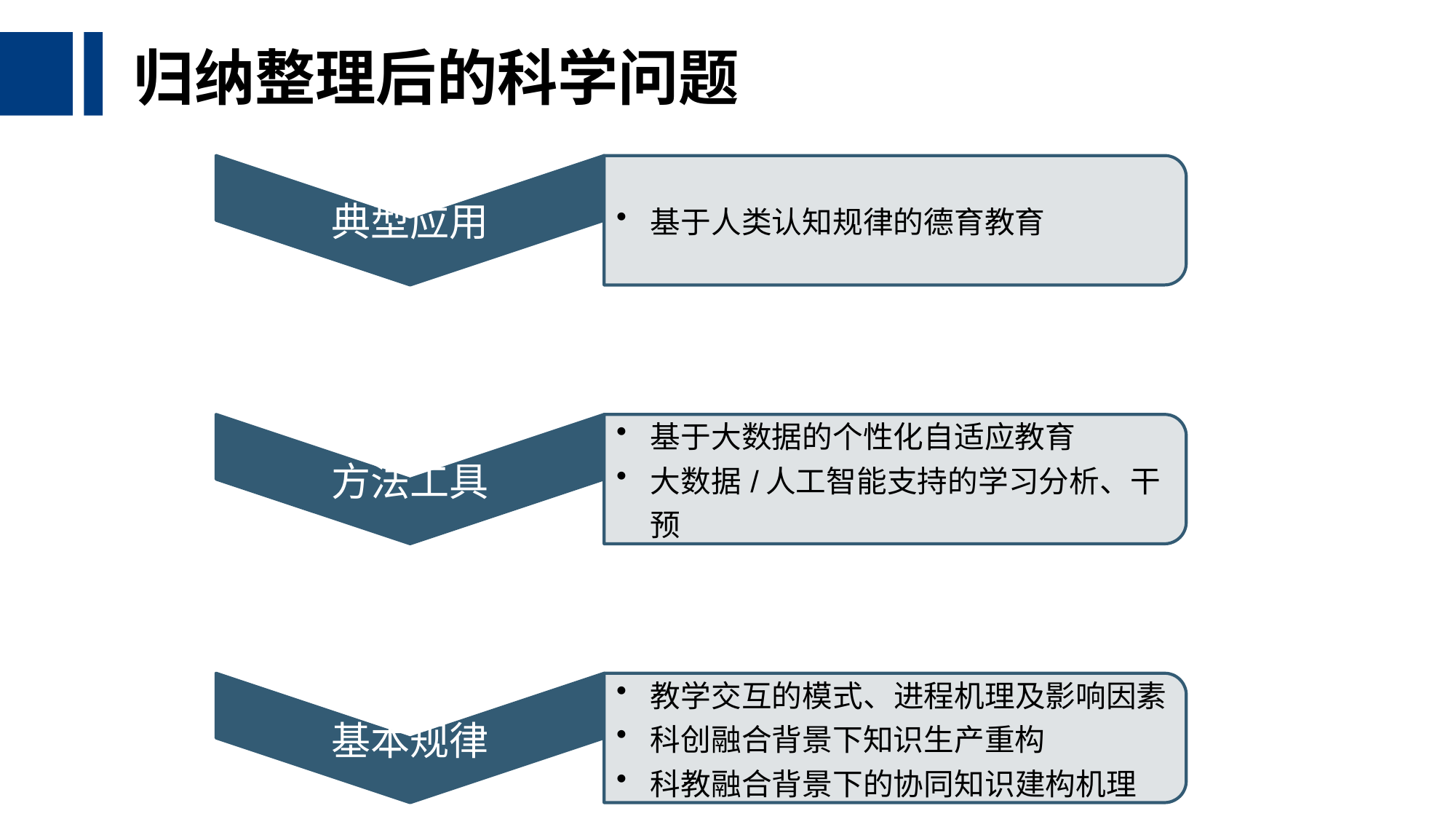

# 归纳整理后的科学问题
典型应用
基于人类认知规律的德育教育
方法工具
基于大数据的个性化自适应教育
基本规律
教学交互的模式、进程机理及影响因素
大数据/人工智能支持的学习分析、干预
科创融合背景下知识生产重构
科教融合背景下的协同知识建构机理
18